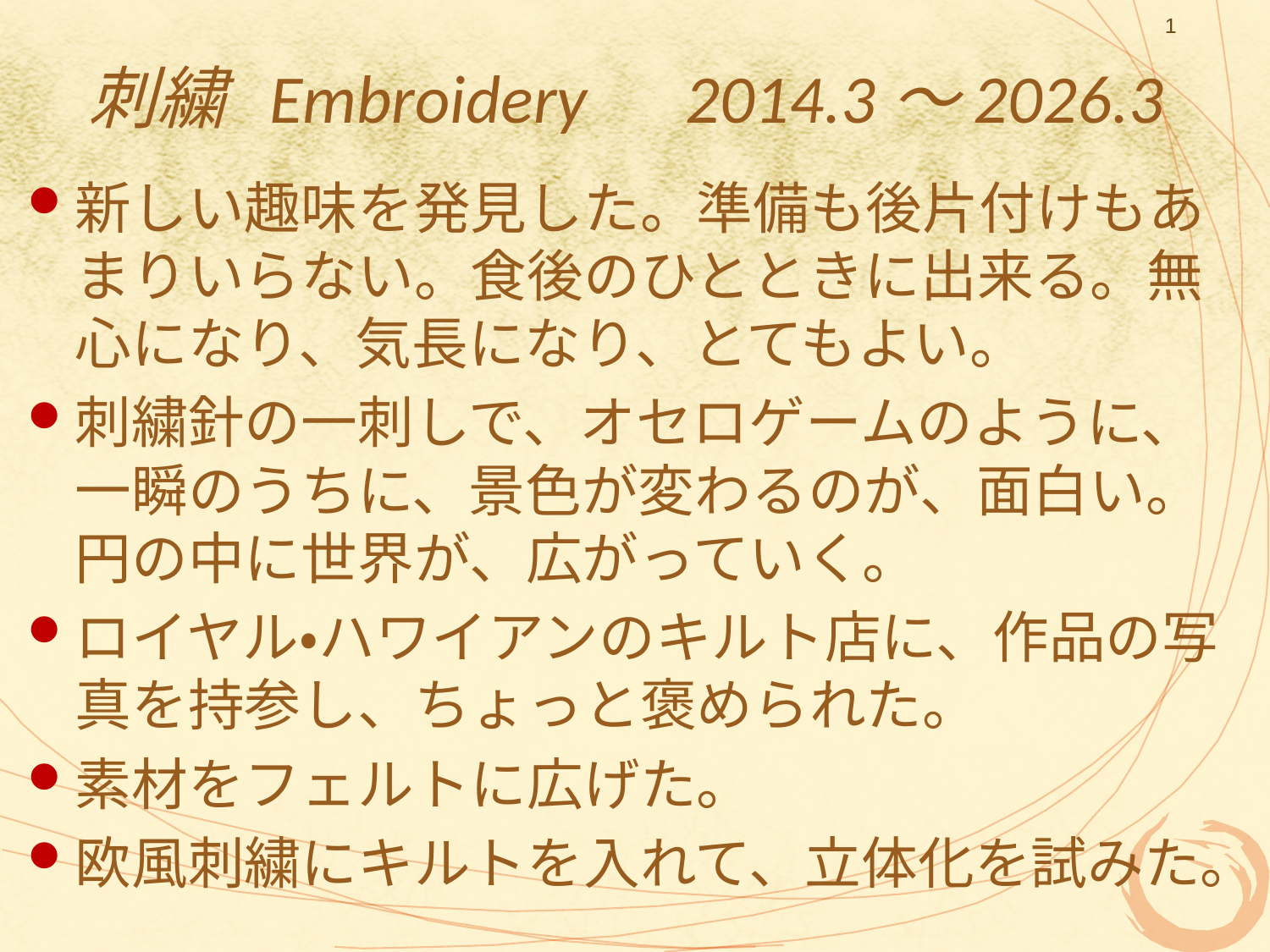

1
# 刺繍  Embroidery　2014.3～2026.3
新しい趣味を発見した。準備も後片付けもあまりいらない。食後のひとときに出来る。無心になり、気長になり、とてもよい。
刺繍針の一刺しで、オセロゲームのように、一瞬のうちに、景色が変わるのが、面白い。円の中に世界が、広がっていく。
ロイヤル・ハワイアンのキルト店に、作品の写真を持参し、ちょっと褒められた。
素材をフェルトに広げた。
欧風刺繍にキルトを入れて、立体化を試みた。